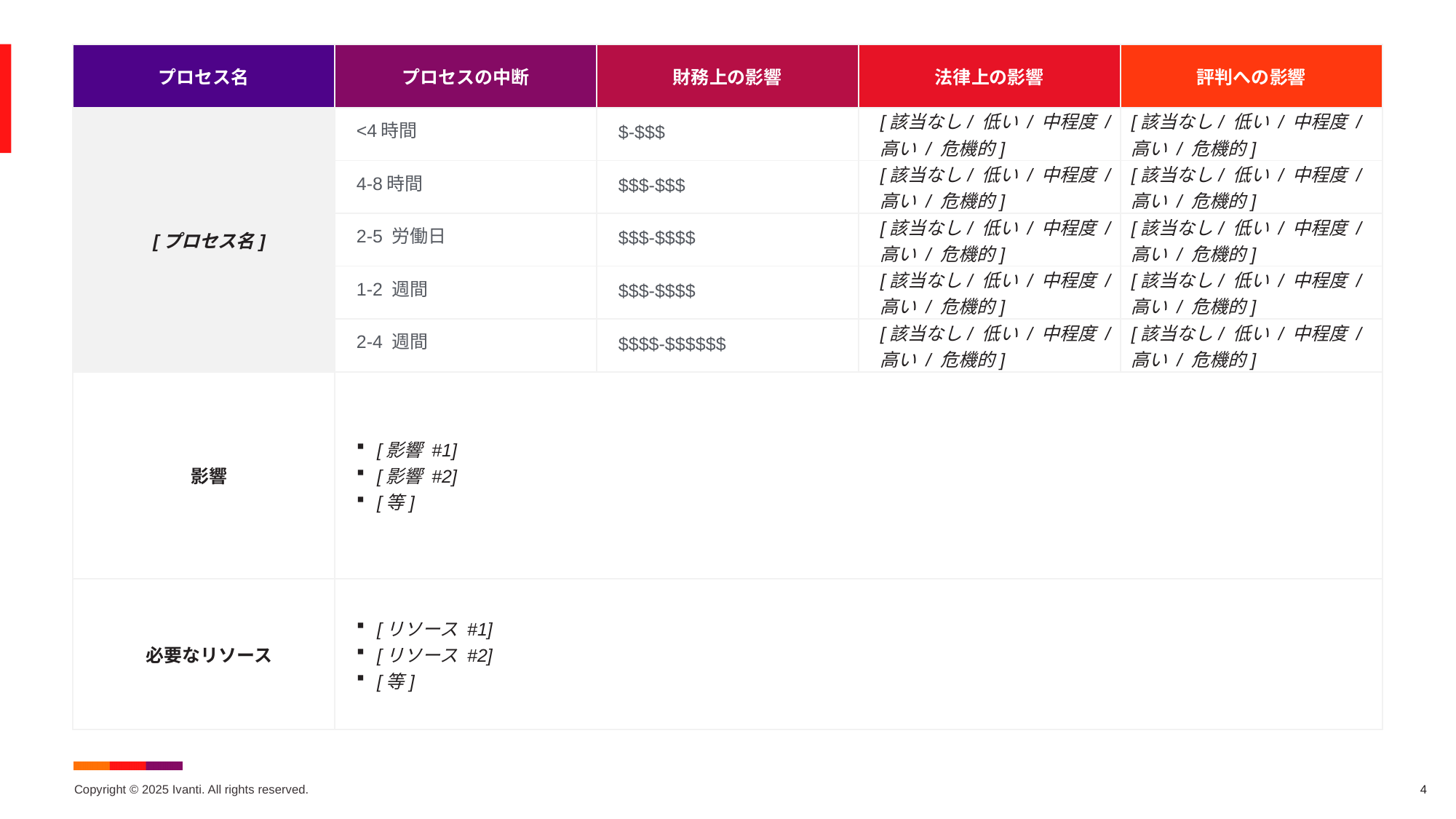

| プロセス名 | プロセスの中断 | 財務上の影響 | 法律上の影響 | 評判への影響 |
| --- | --- | --- | --- | --- |
| [プロセス名] | <4時間 | $-$$$ | [該当なし/ 低い / 中程度 / 高い / 危機的] | [該当なし/ 低い / 中程度 / 高い / 危機的] |
|  | 4-8時間 | $$$-$$$ | [該当なし/ 低い / 中程度 / 高い / 危機的] | [該当なし/ 低い / 中程度 / 高い / 危機的] |
|  | 2-5 労働日 | $$$-$$$$ | [該当なし/ 低い / 中程度 / 高い / 危機的] | [該当なし/ 低い / 中程度 / 高い / 危機的] |
|  | 1-2 週間 | $$$-$$$$ | [該当なし/ 低い / 中程度 / 高い / 危機的] | [該当なし/ 低い / 中程度 / 高い / 危機的] |
|  | 2-4 週間 | $$$$-$$$$$$ | [該当なし/ 低い / 中程度 / 高い / 危機的] | [該当なし/ 低い / 中程度 / 高い / 危機的] |
| 影響 | [影響 #1] [影響 #2] [等] |  |  |  |
| 必要なリソース | [リソース #1] [リソース #2] [等] |  |  |  |